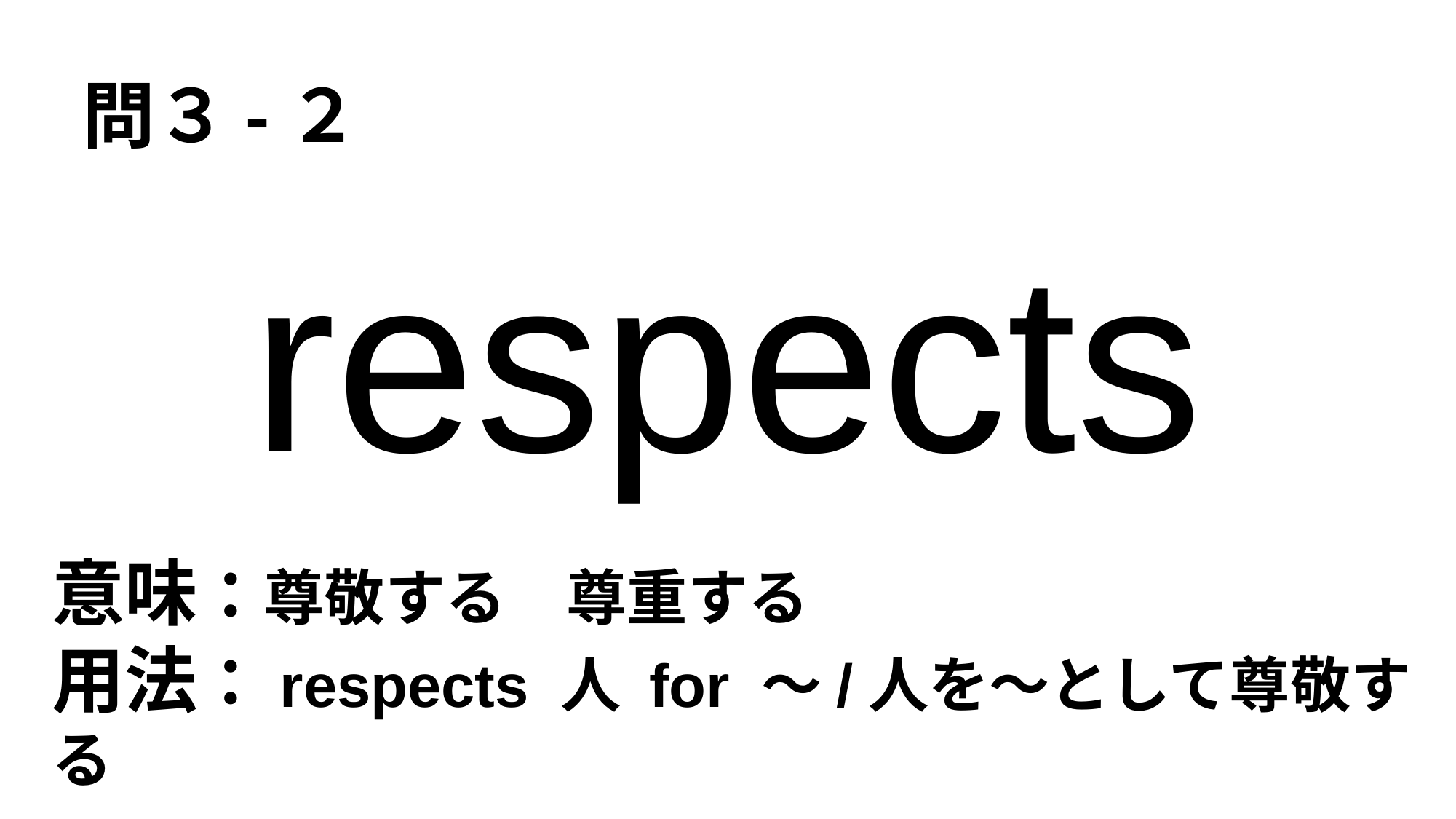

問３-２
respects
意味：尊敬する　尊重する
用法：respects 人 for ～/人を～として尊敬する